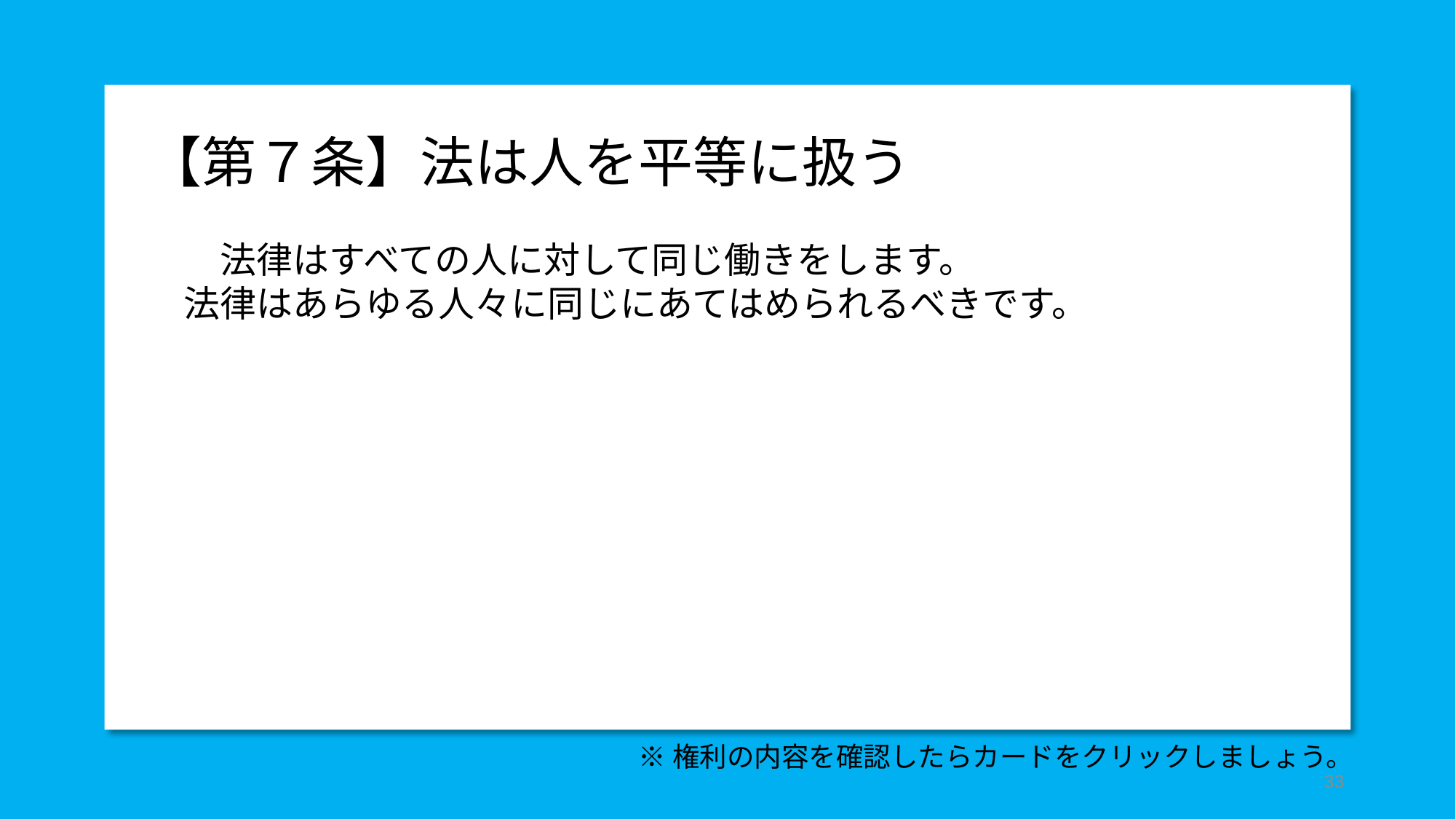

【第７条】法は人を平等に扱う

　　法律はすべての人に対して同じ働きをします。
　法律はあらゆる人々に同じにあてはめられるべきです。

※権利の内容を確認したらカードをクリックしましょう。
33